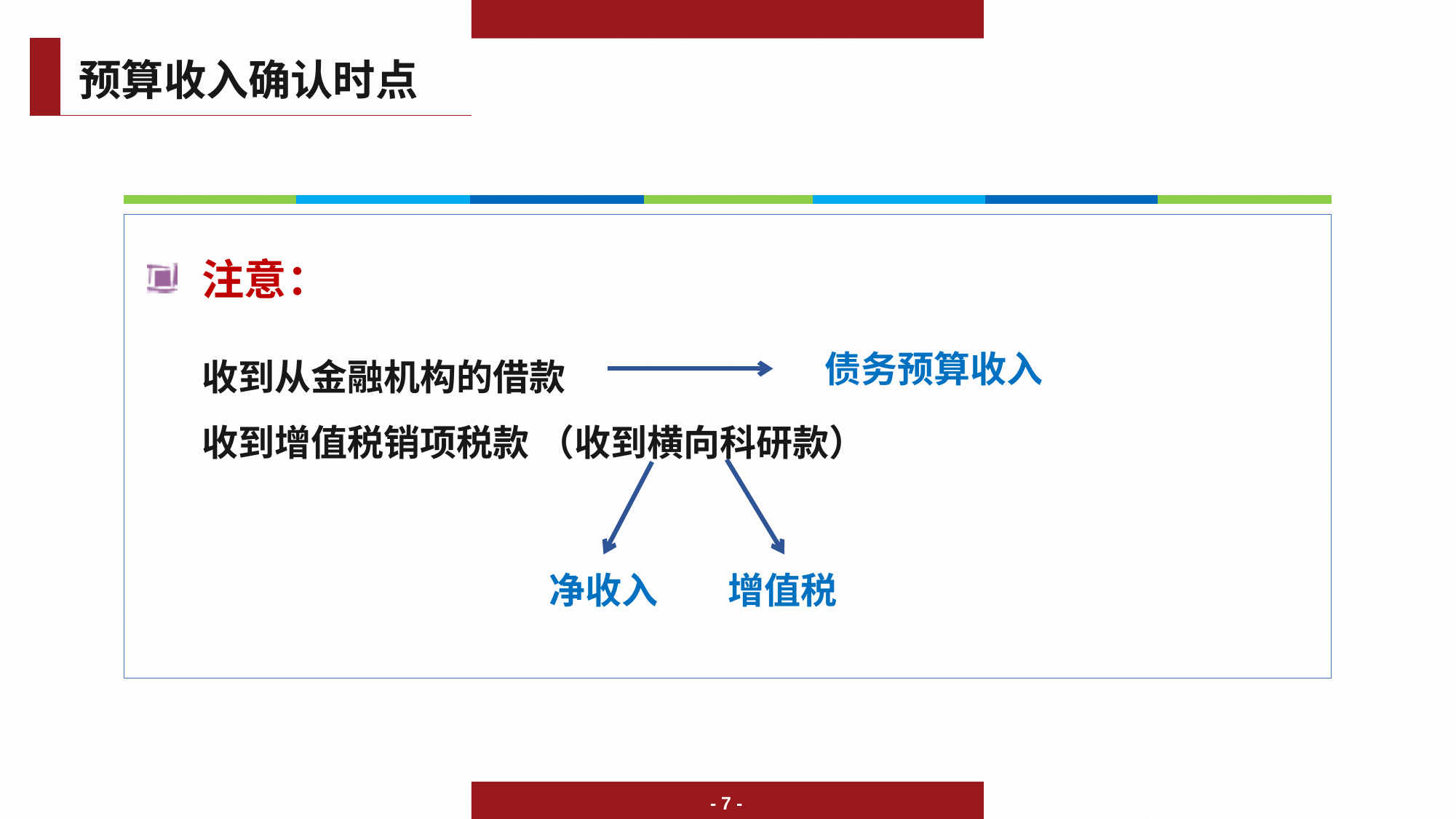

预算收入确认时点

注意：

收到从金融机构的借款
收到增值税销项税款 （收到横向科研款）

债务预算收入
净收入
增值税

- 7 -